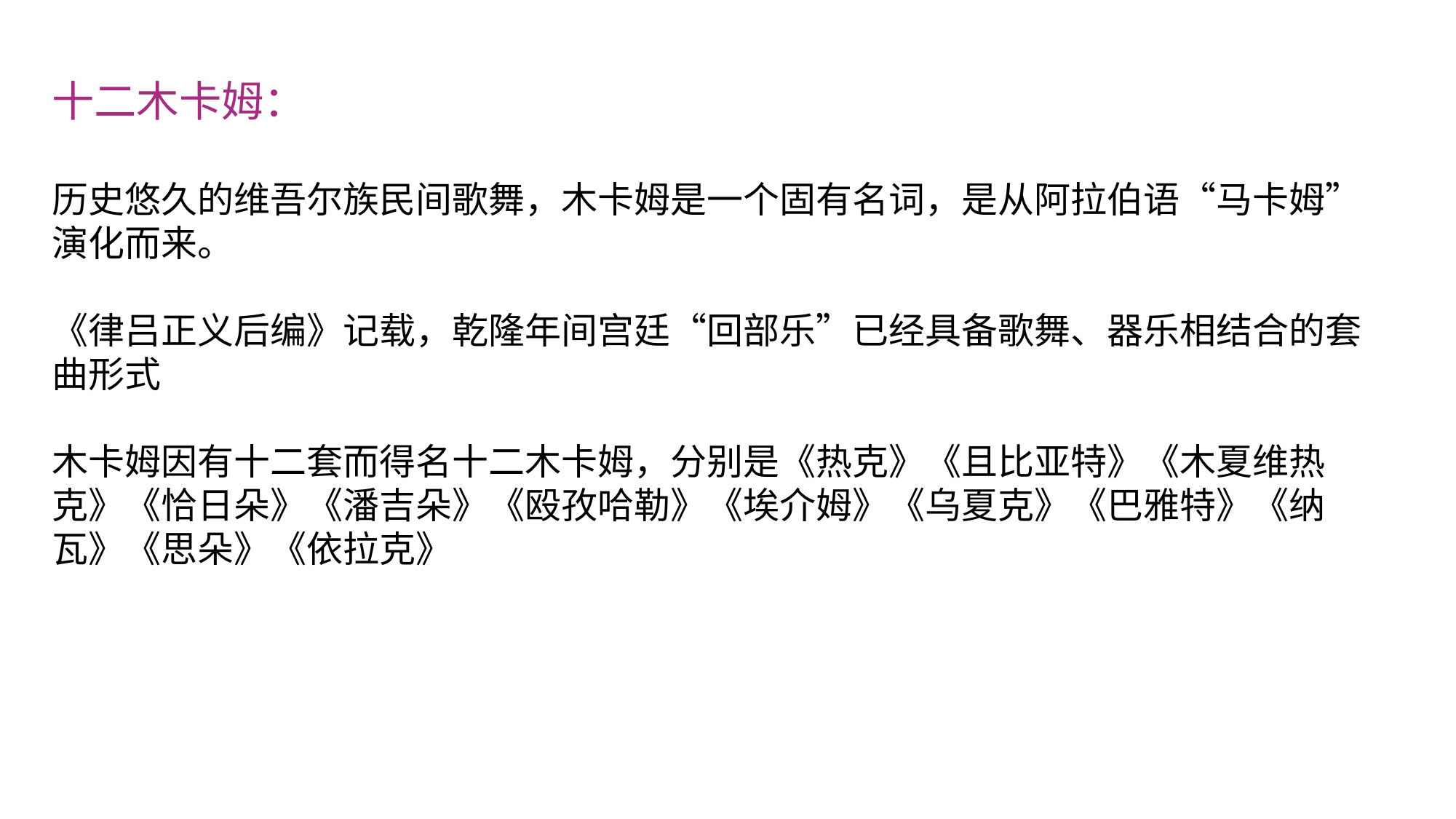

十二木卡姆：

历史悠久的维吾尔族民间歌舞，木卡姆是一个固有名词，是从阿拉伯语“马卡姆”演化而来。

《律吕正义后编》记载，乾隆年间宫廷“回部乐”已经具备歌舞、器乐相结合的套曲形式

木卡姆因有十二套而得名十二木卡姆，分别是《热克》《且比亚特》《木夏维热克》《恰日朵》《潘吉朵》《殴孜哈勒》《埃介姆》《乌夏克》《巴雅特》《纳瓦》《思朵》《依拉克》